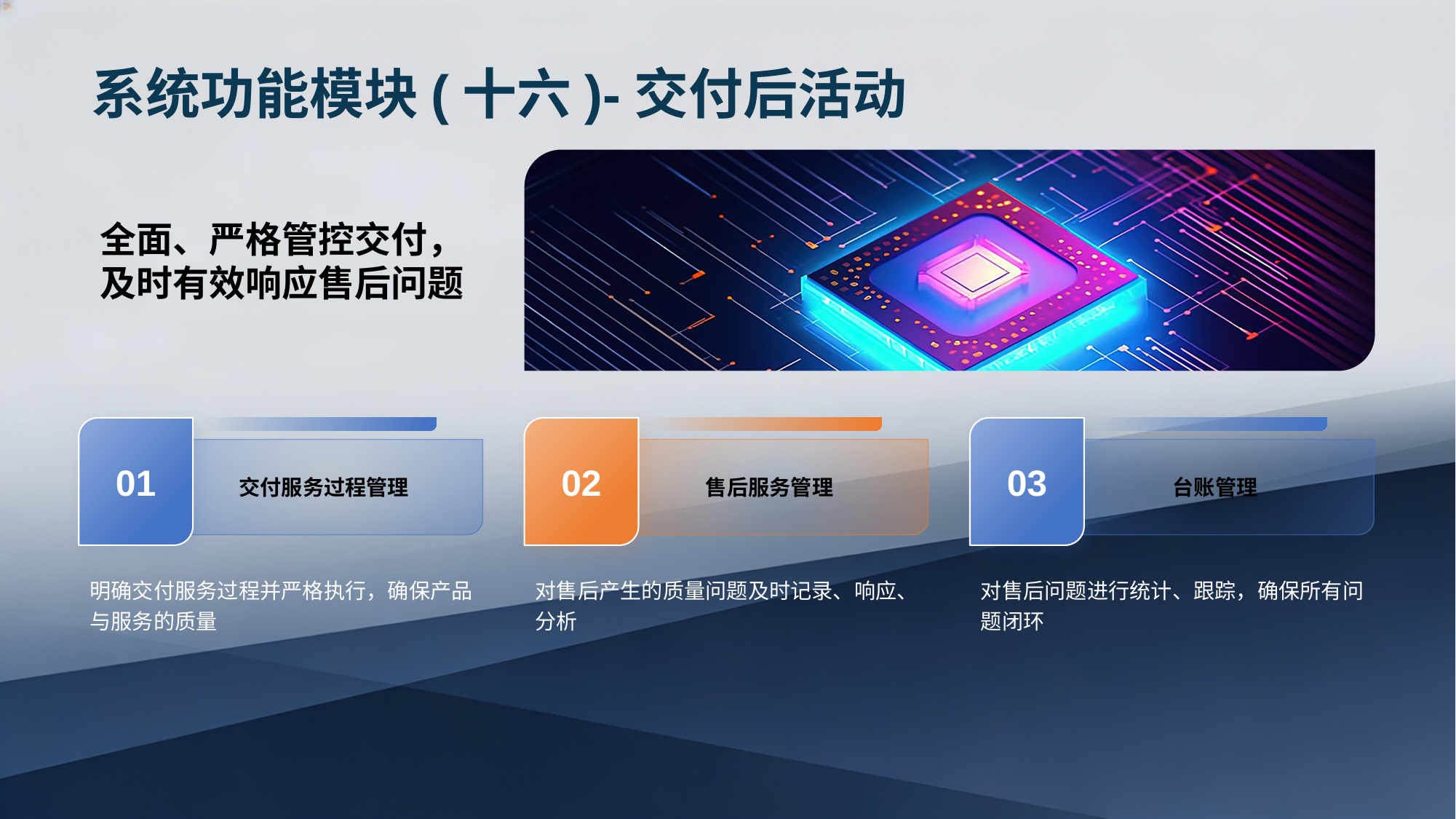

系统功能模块(十六)-交付后活动

全面、严格管控交付，及时有效响应售后问题

01

02

03

交付服务过程管理
售后服务管理
台账管理
明确交付服务过程并严格执行，确保产品与服务的质量
对售后产生的质量问题及时记录、响应、分析
对售后问题进行统计、跟踪，确保所有问题闭环